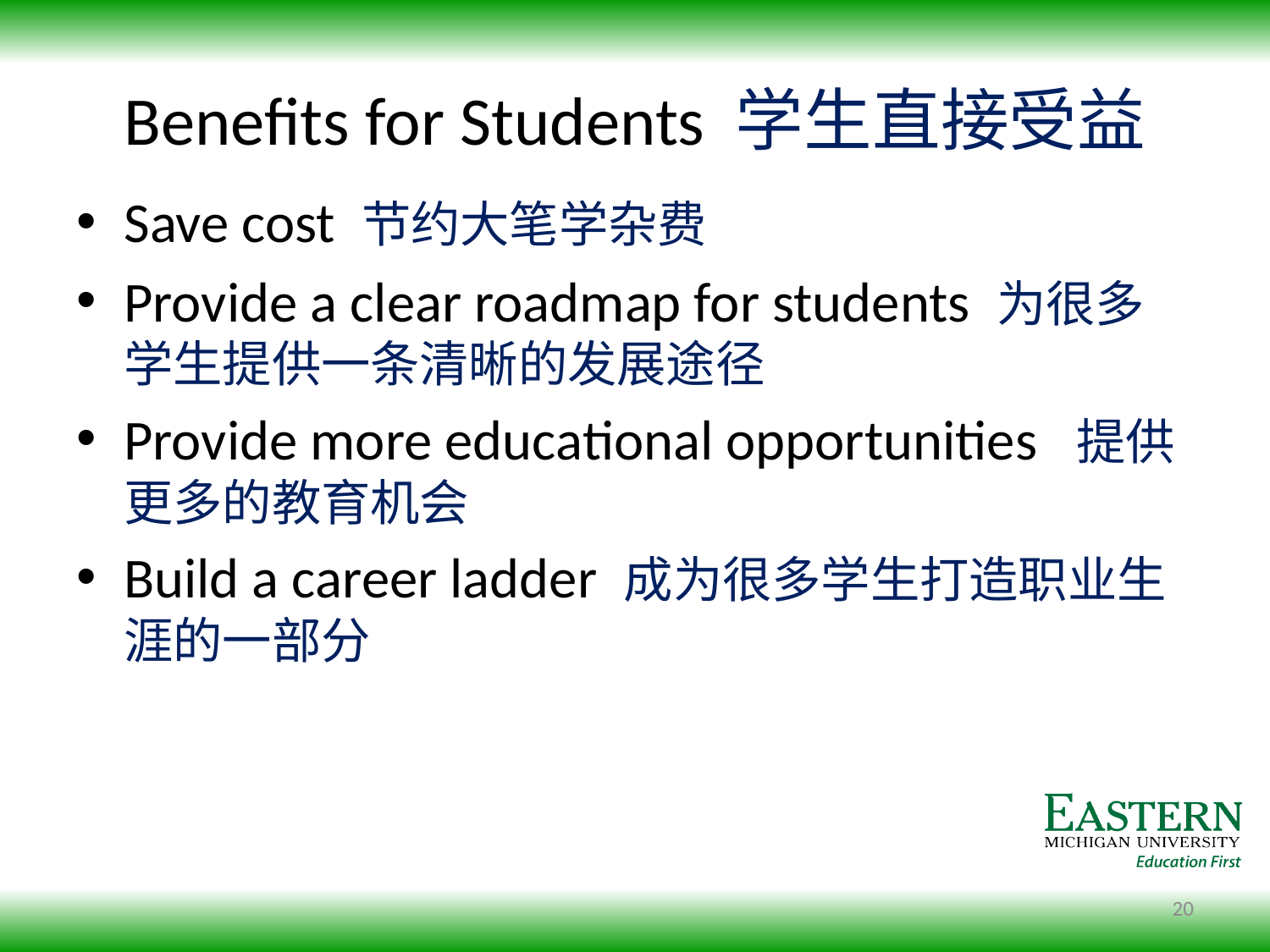

# Benefits for Students 学生直接受益
Save cost 节约大笔学杂费
Provide a clear roadmap for students 为很多学生提供一条清晰的发展途径
Provide more educational opportunities  提供更多的教育机会
Build a career ladder 成为很多学生打造职业生涯的一部分
20